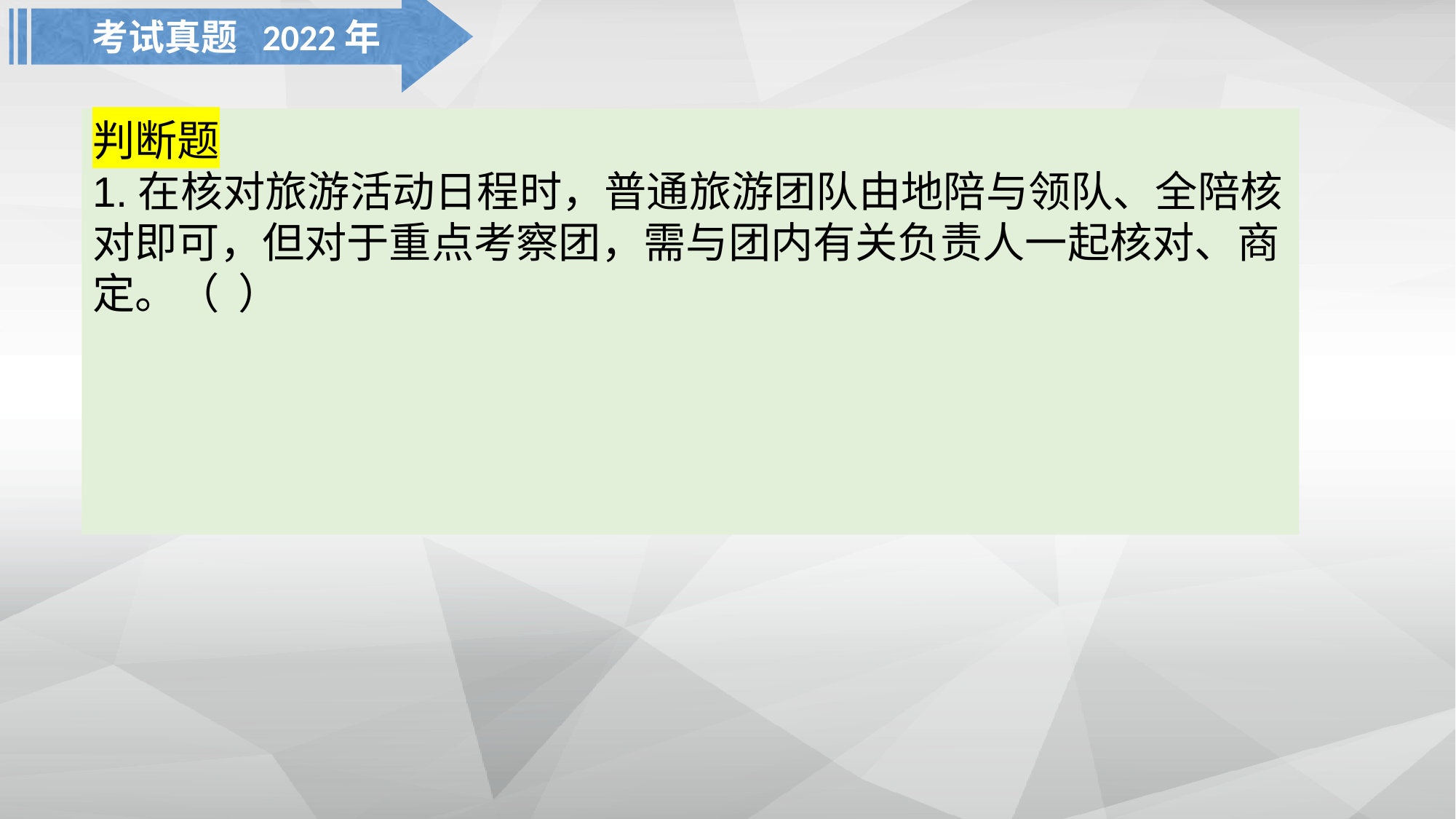

考试真题  2022年
判断题
1.在核对旅游活动日程时，普通旅游团队由地陪与领队、全陪核对即可，但对于重点考察团，需与团内有关负责人一起核对、商定。（  ）